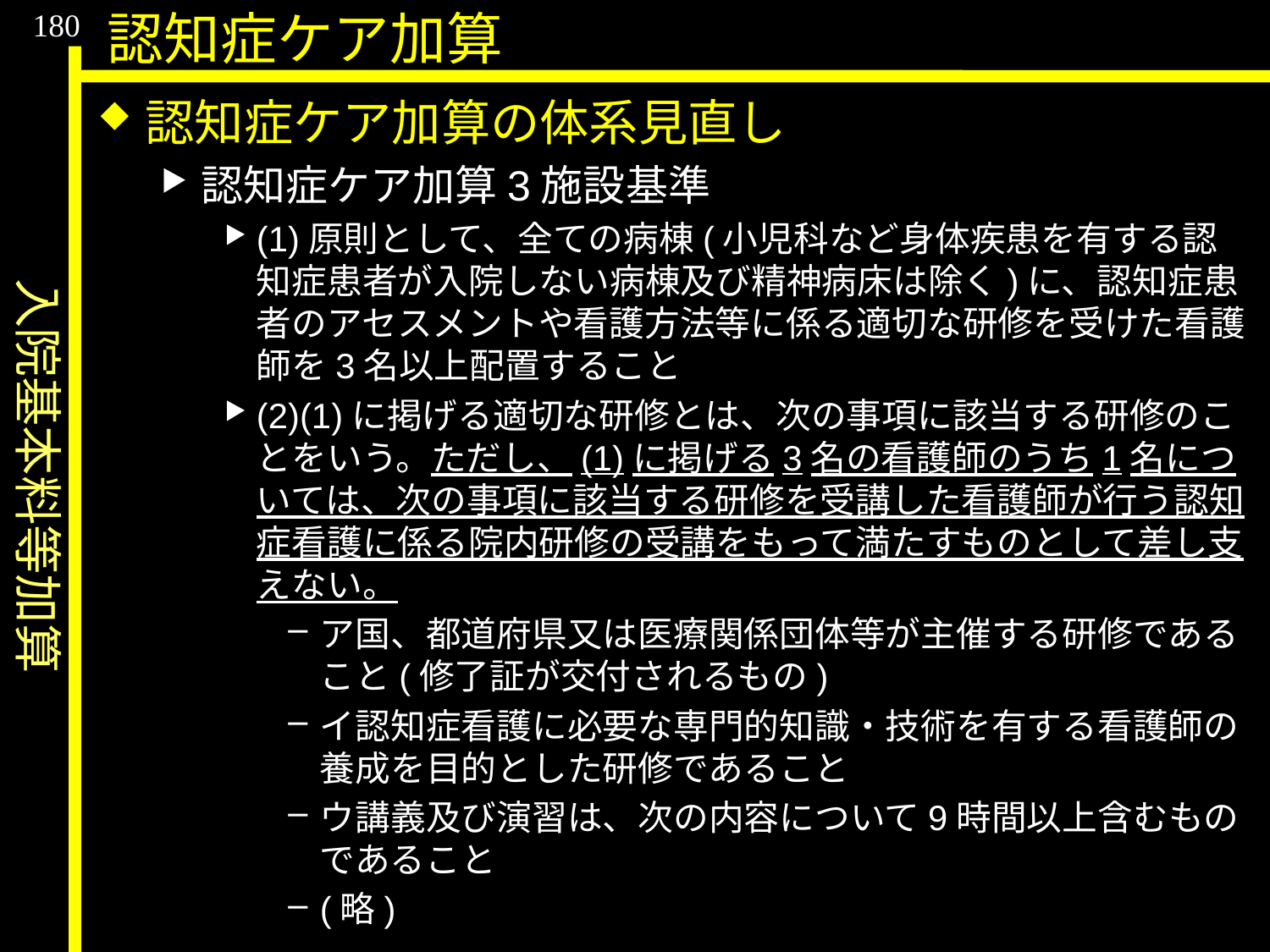

入院基本料等加算
180
認知症ケア加算

認知症ケア加算の体系見直し
認知症ケア加算3施設基準
(1)原則として、全ての病棟(小児科など身体疾患を有する認知症患者が入院しない病棟及び精神病床は除く)に、認知症患者のアセスメントや看護方法等に係る適切な研修を受けた看護師を3名以上配置すること
(2)(1)に掲げる適切な研修とは、次の事項に該当する研修のことをいう。ただし、(1)に掲げる3名の看護師のうち1名については、次の事項に該当する研修を受講した看護師が行う認知症看護に係る院内研修の受講をもって満たすものとして差し支えない。
ア国、都道府県又は医療関係団体等が主催する研修であること(修了証が交付されるもの)
イ認知症看護に必要な専門的知識・技術を有する看護師の養成を目的とした研修であること
ウ講義及び演習は、次の内容について9時間以上含むものであること
(略)